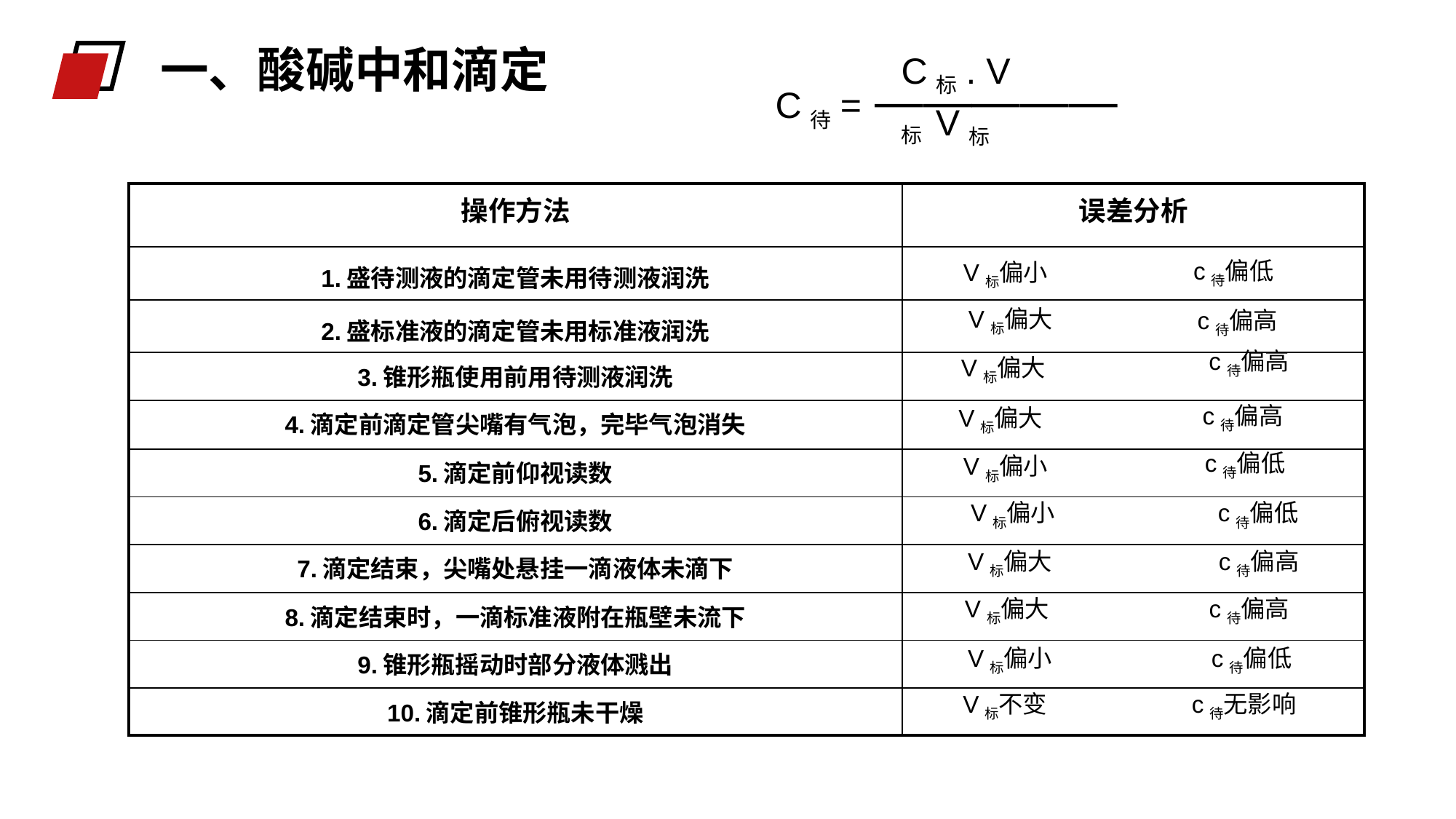

一、酸碱中和滴定
C标. V标
C待= —————
V标
| 操作方法 | 误差分析 |
| --- | --- |
| 1.盛待测液的滴定管未用待测液润洗 |  |
| 2.盛标准液的滴定管未用标准液润洗 |  |
| 3.锥形瓶使用前用待测液润洗 |  |
| 4.滴定前滴定管尖嘴有气泡，完毕气泡消失 |  |
| 5.滴定前仰视读数 |  |
| 6.滴定后俯视读数 |  |
| 7.滴定结束，尖嘴处悬挂一滴液体未滴下 |  |
| 8.滴定结束时，一滴标准液附在瓶壁未流下 |  |
| 9.锥形瓶摇动时部分液体溅出 |  |
| 10.滴定前锥形瓶未干燥 |  |
c待偏低
V标偏小
V标偏大
c待偏高
c待偏高
V标偏大
c待偏高
V标偏大
c待偏低
V标偏小
V标偏小
c待偏低
V标偏大
c待偏高
V标偏大
c待偏高
V标偏小
c待偏低
V标不变
c待无影响